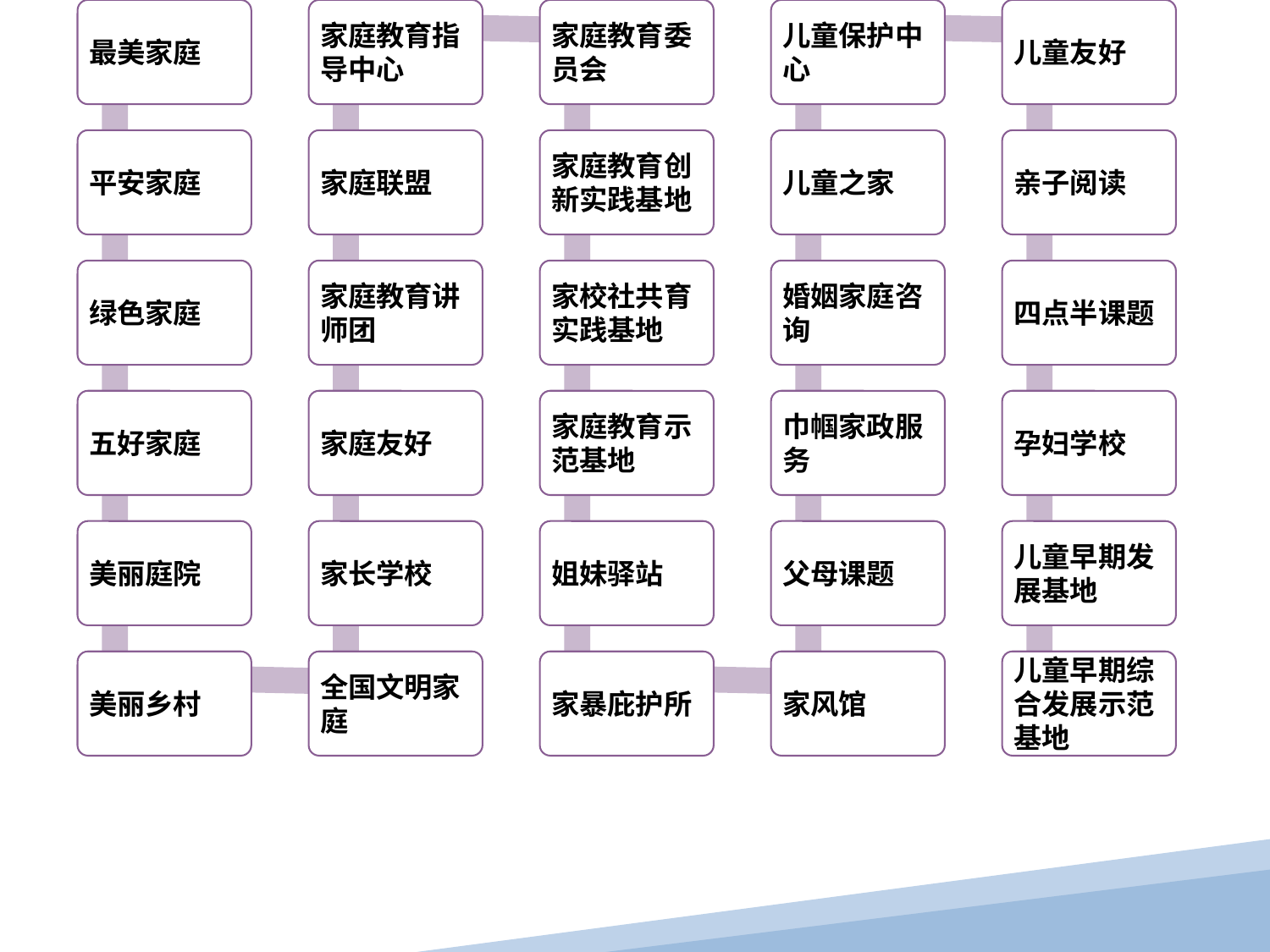

最美家庭
平安家庭
绿色家庭
五好家庭
美丽庭院
美丽乡村
全国文明家庭
家长学校
家庭友好
家庭教育讲师团
家庭联盟
家庭教育指导中心
家庭教育委员会
家庭教育创新实践基地
家校社共育实践基地
家庭教育示范基地
姐妹驿站
家暴庇护所
家风馆
父母课题
巾帼家政服务
婚姻家庭咨询
儿童之家
儿童保护中心
儿童友好
亲子阅读
四点半课题
孕妇学校
儿童早期发展基地
儿童早期综合发展示范基地